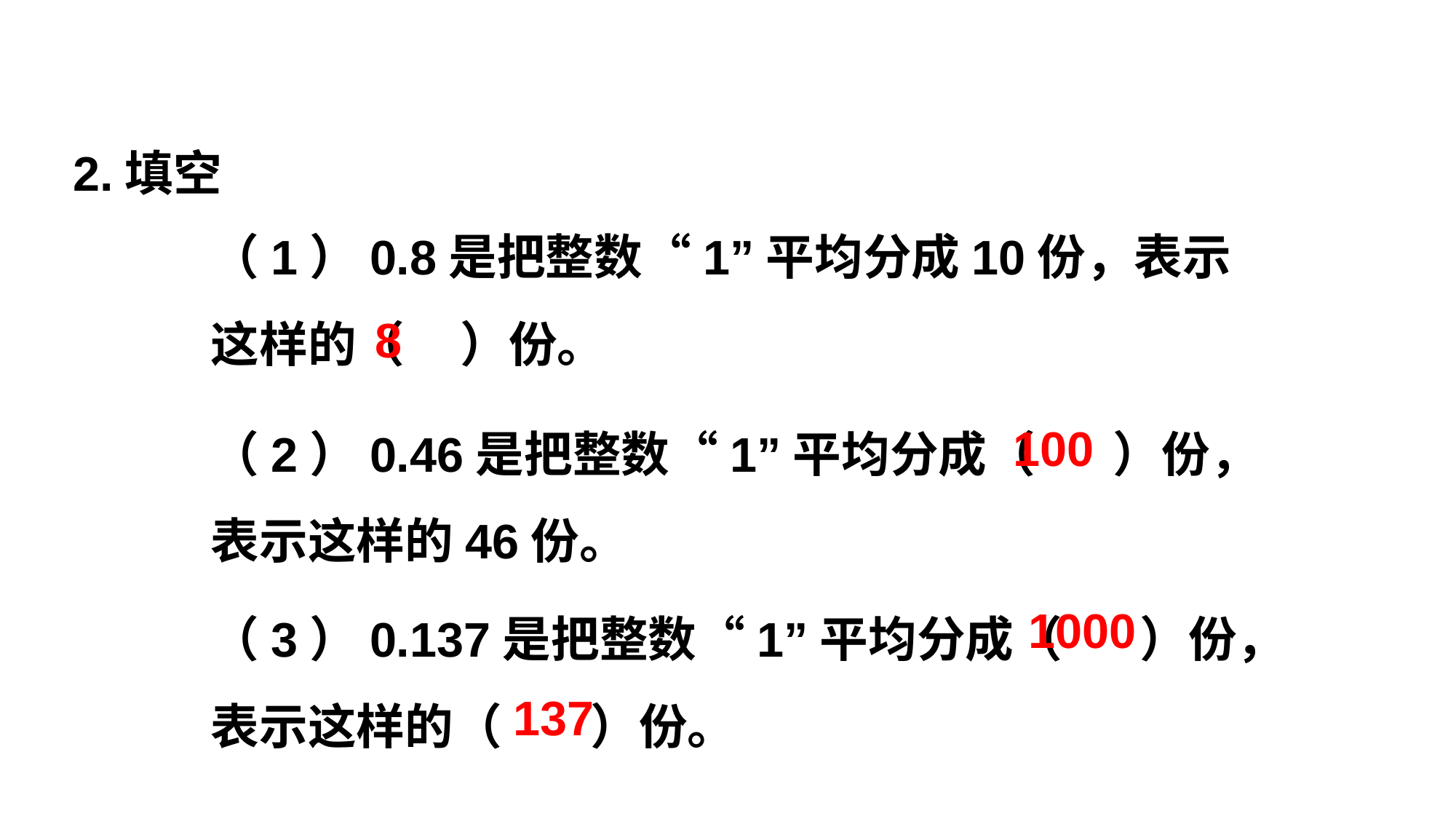

2.填空
（1）0.8是把整数“1”平均分成10份，表示这样的（     ）份。
8
（2）0.46是把整数“1”平均分成（       ）份，表示这样的46份。
100
（3）0.137是把整数“1”平均分成（       ）份，表示这样的（        ）份。
1000
137